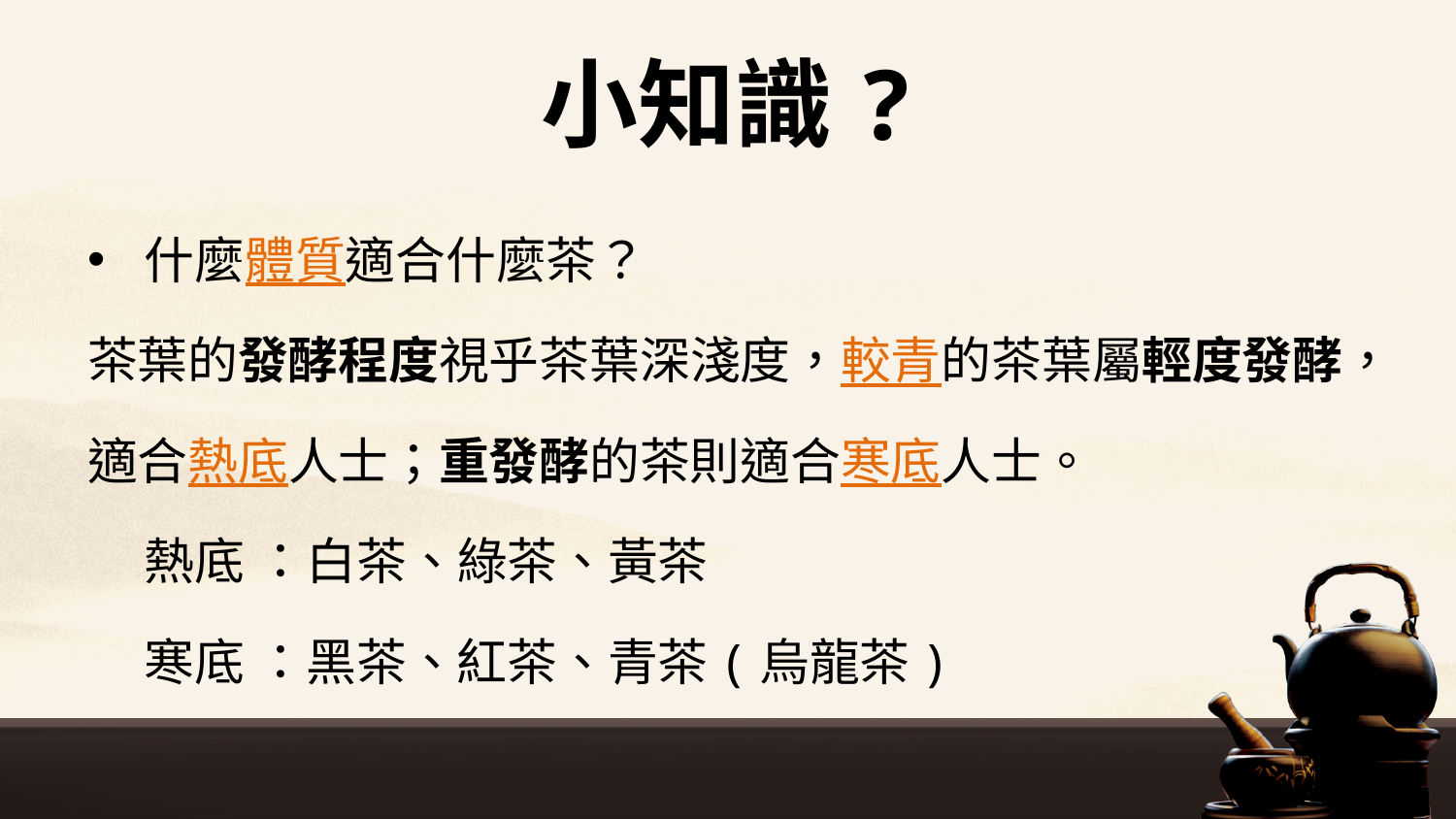

# 小知識?
什麼體質適合什麼茶？
茶葉的發酵程度視乎茶葉深淺度，較青的茶葉屬輕度發酵，
適合熱底人士；重發酵的茶則適合寒底人士。
		熱底 ：白茶、綠茶、黃茶
		寒底 ：黑茶、紅茶、青茶(烏龍茶)